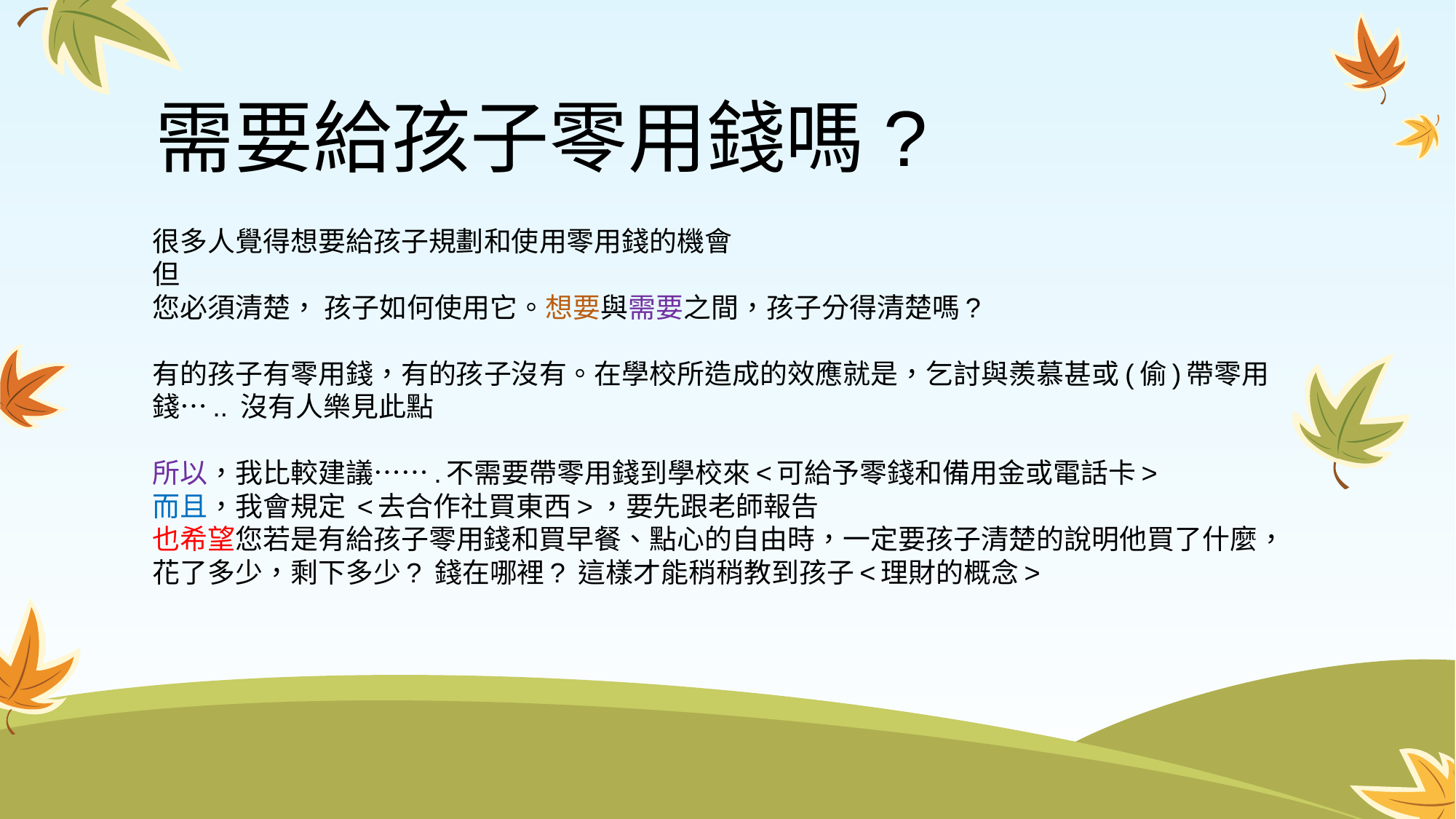

# 需要給孩子零用錢嗎?
很多人覺得想要給孩子規劃和使用零用錢的機會
但
您必須清楚， 孩子如何使用它。想要與需要之間，孩子分得清楚嗎?

有的孩子有零用錢，有的孩子沒有。在學校所造成的效應就是，乞討與羨慕甚或(偷)帶零用錢….. 沒有人樂見此點

所以，我比較建議…….不需要帶零用錢到學校來<可給予零錢和備用金或電話卡>
而且，我會規定 <去合作社買東西>，要先跟老師報告
也希望您若是有給孩子零用錢和買早餐、點心的自由時，一定要孩子清楚的說明他買了什麼，花了多少，剩下多少? 錢在哪裡? 這樣才能稍稍教到孩子<理財的概念>